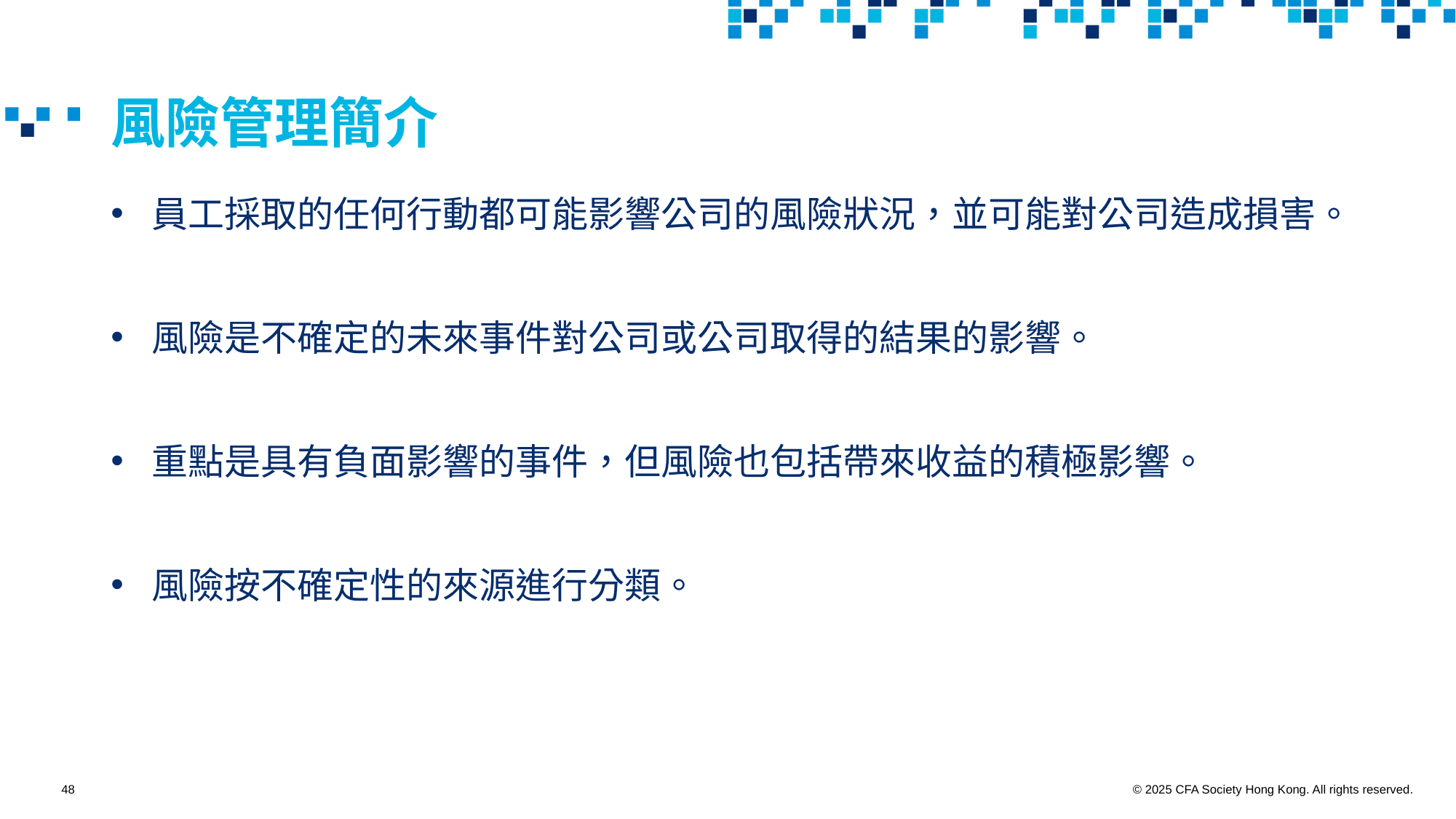

# 風險管理簡介
員工採取的任何行動都可能影響公司的風險狀況，並可能對公司造成損害。

風險是不確定的未來事件對公司或公司取得的結果的影響。

重點是具有負面影響的事件，但風險也包括帶來收益的積極影響。

風險按不確定性的來源進行分類。
48
© 2025 CFA Society Hong Kong. All rights reserved.